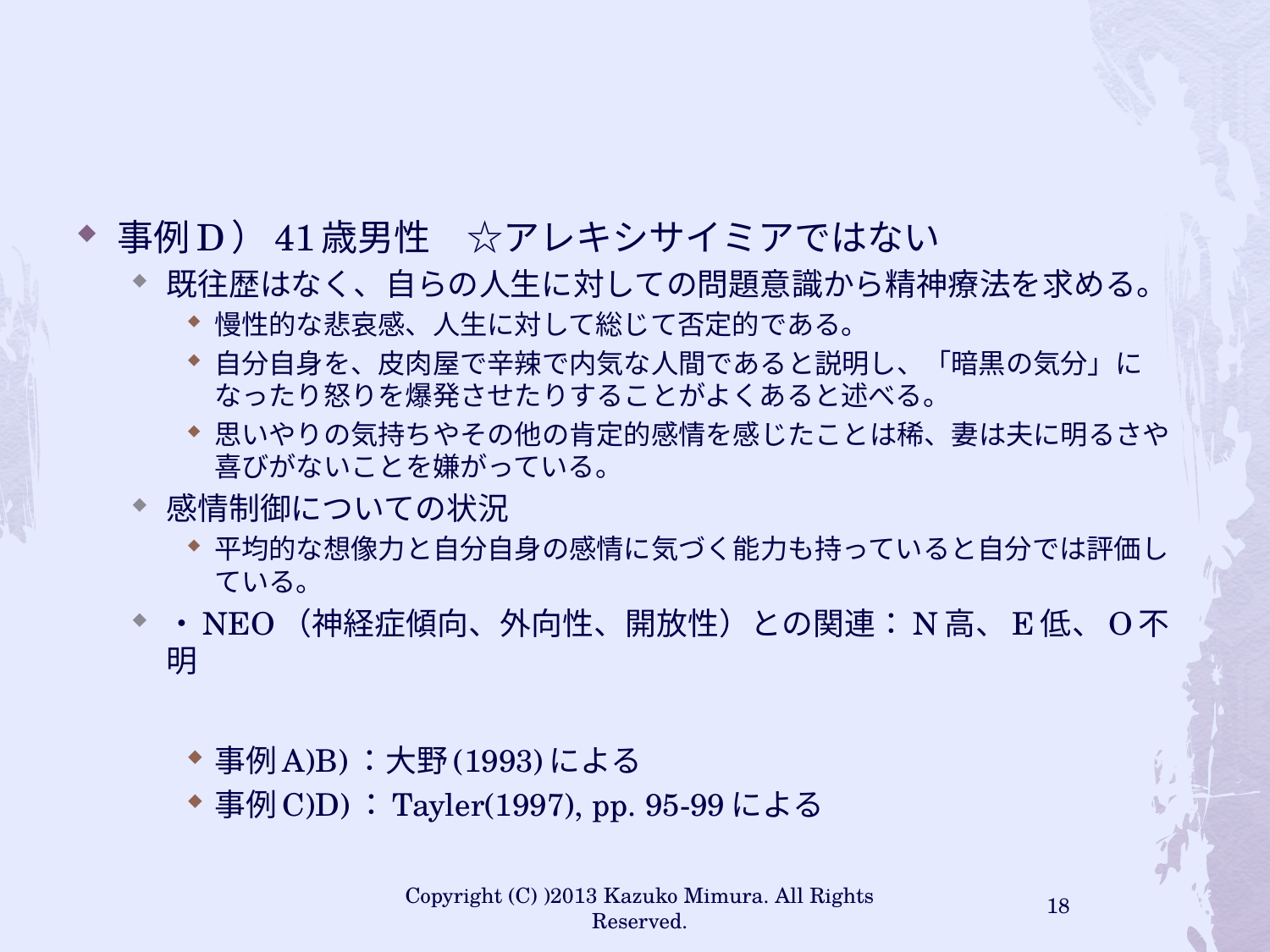

#
事例D）41歳男性　☆アレキシサイミアではない
既往歴はなく、自らの人生に対しての問題意識から精神療法を求める。
慢性的な悲哀感、人生に対して総じて否定的である。
自分自身を、皮肉屋で辛辣で内気な人間であると説明し、「暗黒の気分」になったり怒りを爆発させたりすることがよくあると述べる。
思いやりの気持ちやその他の肯定的感情を感じたことは稀、妻は夫に明るさや喜びがないことを嫌がっている。
感情制御についての状況
平均的な想像力と自分自身の感情に気づく能力も持っていると自分では評価している。
・NEO（神経症傾向、外向性、開放性）との関連：N高、E低、O不明

事例A)B)：大野(1993)による
事例C)D)：Tayler(1997), pp. 95-99による
Copyright (C) )2013 Kazuko Mimura. All Rights Reserved.
18